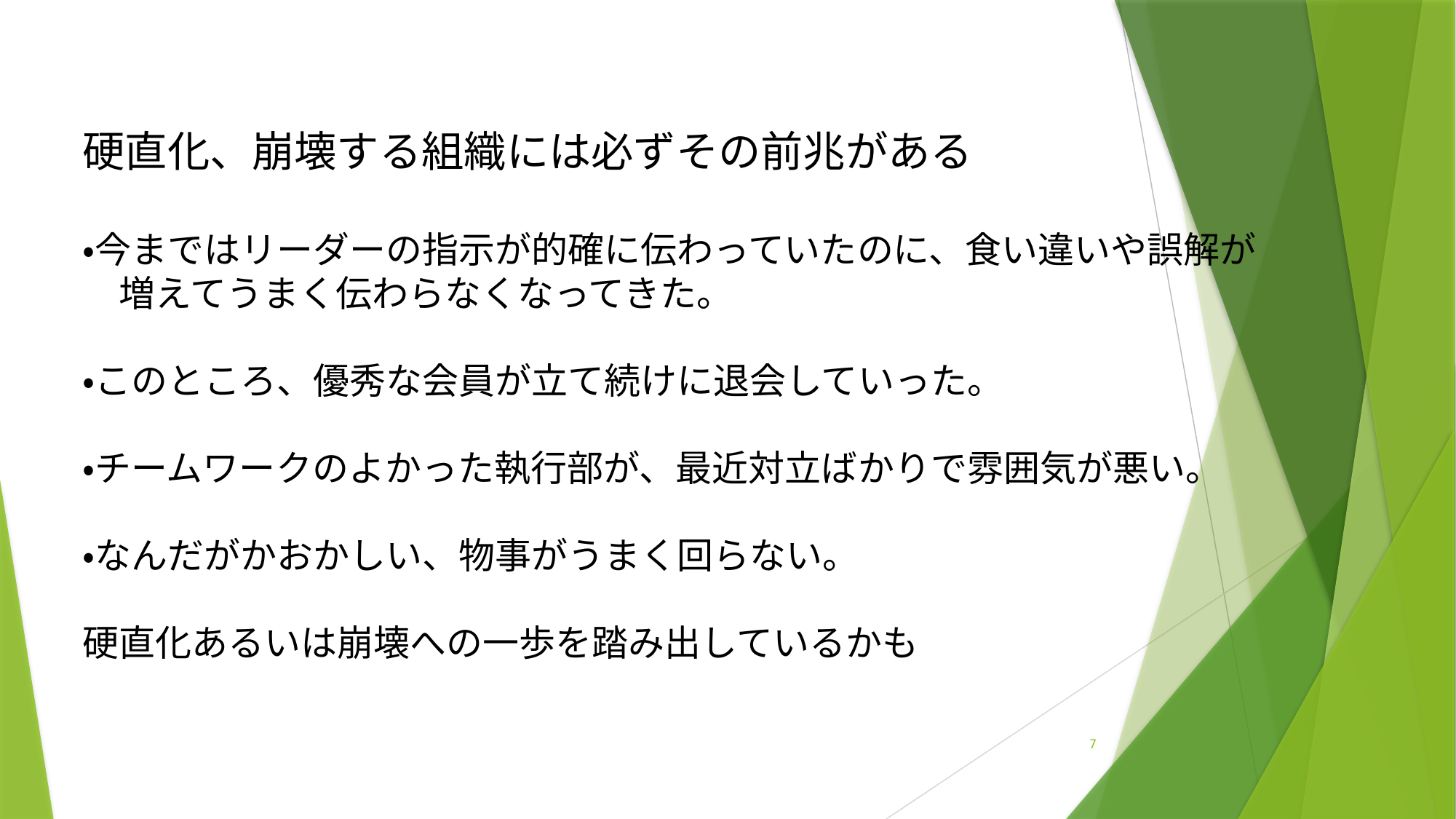

硬直化、崩壊する組織には必ずその前兆がある

・今まではリーダーの指示が的確に伝わっていたのに、食い違いや誤解が
　増えてうまく伝わらなくなってきた。

・このところ、優秀な会員が立て続けに退会していった。

・チームワークのよかった執行部が、最近対立ばかりで雰囲気が悪い。

・なんだがかおかしい、物事がうまく回らない。

硬直化あるいは崩壊への一歩を踏み出しているかも

7